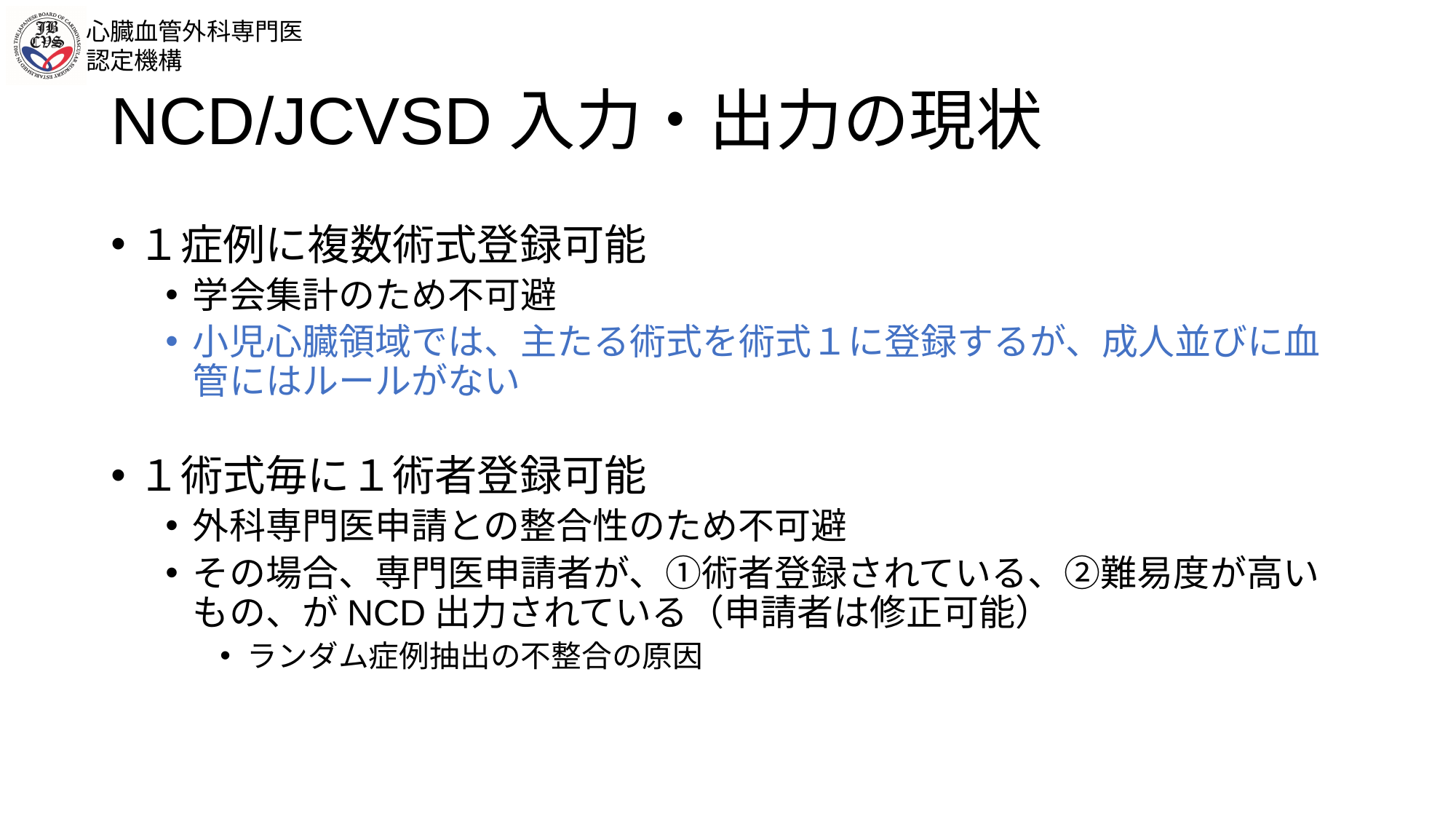

# NCD/JCVSD入力・出力の現状
１症例に複数術式登録可能
学会集計のため不可避
小児心臓領域では、主たる術式を術式１に登録するが、成人並びに血管にはルールがない

１術式毎に１術者登録可能
外科専門医申請との整合性のため不可避
その場合、専門医申請者が、①術者登録されている、②難易度が高いもの、がNCD出力されている（申請者は修正可能）
ランダム症例抽出の不整合の原因